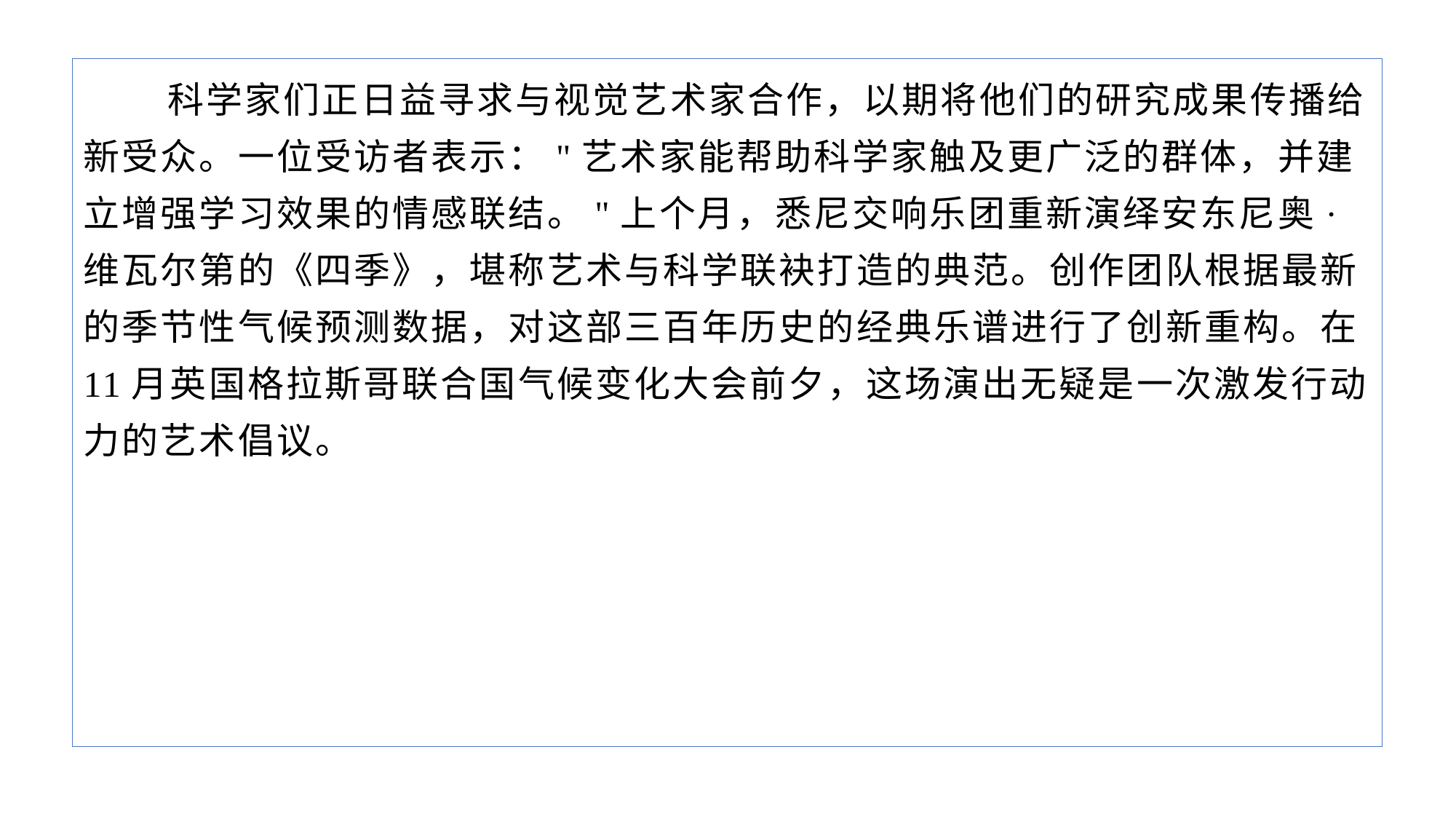

科学家们正日益寻求与视觉艺术家合作，以期将他们的研究成果传播给新受众。一位受访者表示："艺术家能帮助科学家触及更广泛的群体，并建立增强学习效果的情感联结。"上个月，悉尼交响乐团重新演绎安东尼奥·维瓦尔第的《四季》，堪称艺术与科学联袂打造的典范。创作团队根据最新的季节性气候预测数据，对这部三百年历史的经典乐谱进行了创新重构。在11月英国格拉斯哥联合国气候变化大会前夕，这场演出无疑是一次激发行动力的艺术倡议。